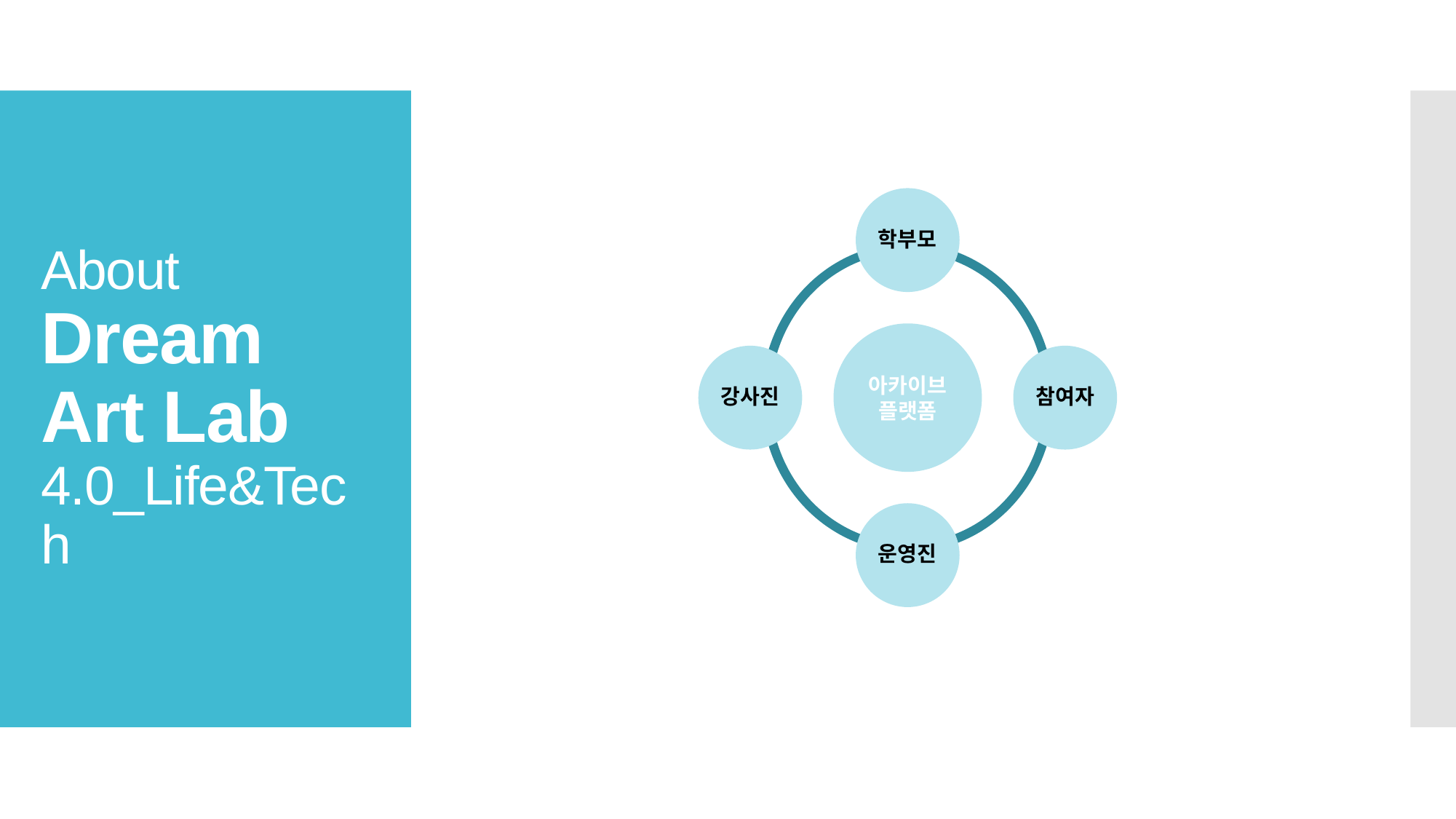

# About Dream Art Lab 4.0_Life&Tech

학부모

아카이브 플랫폼

강사진

참여자

운영진